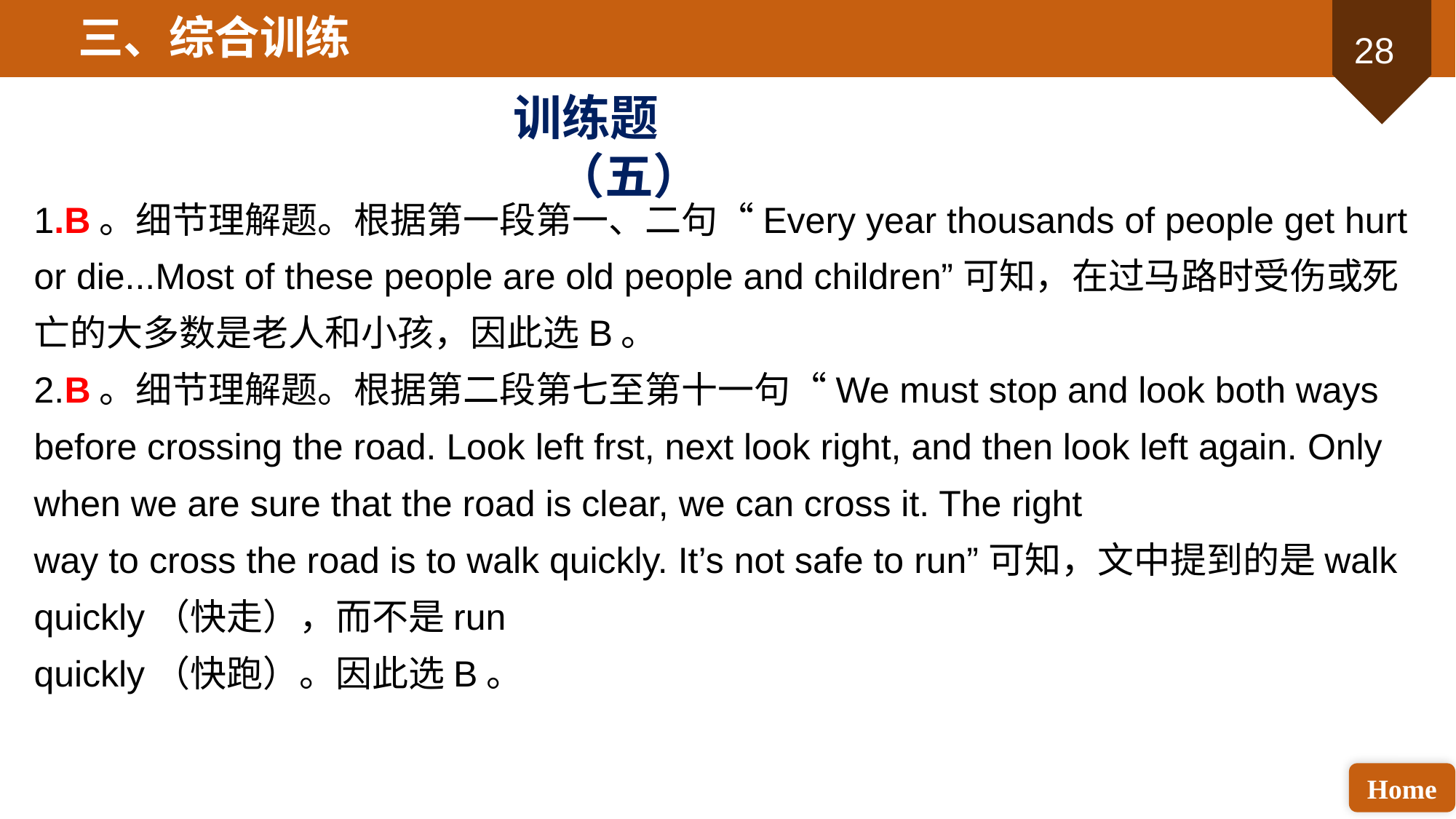

三、综合训练
训练题（五）
1.B。细节理解题。根据第一段第一、二句“Every year thousands of people get hurt or die...Most of these people are old people and children”可知，在过马路时受伤或死亡的大多数是老人和小孩，因此选B。
2.B。细节理解题。根据第二段第七至第十一句“We must stop and look both ways before crossing the road. Look left frst, next look right, and then look left again. Only when we are sure that the road is clear, we can cross it. The right
way to cross the road is to walk quickly. It’s not safe to run”可知，文中提到的是walk quickly（快走），而不是run
quickly（快跑）。因此选B。